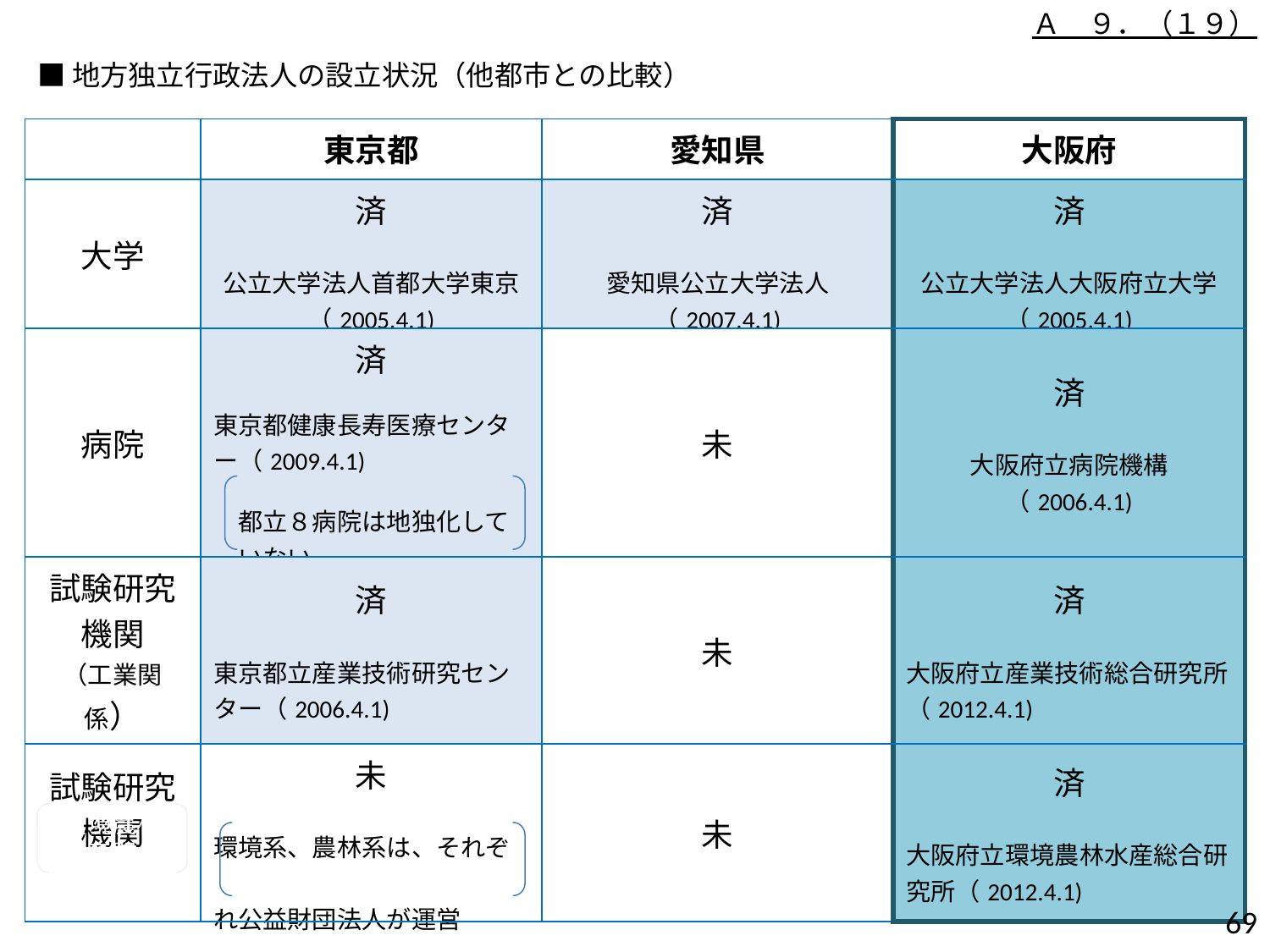

Ａ　９．（１９）
■地方独立行政法人の設立状況（他都市との比較）
|  | 東京都 | 愛知県 | 大阪府 |
| --- | --- | --- | --- |
| 大学 | 済 公立大学法人首都大学東京（2005.4.1) | 済 愛知県公立大学法人 （2007.4.1) | 済 公立大学法人大阪府立大学 （2005.4.1) |
| 病院 | 済 東京都健康長寿医療センタ ー（2009.4.1) 　都立８病院は地独化して 　いない | 未 | 済 大阪府立病院機構 （2006.4.1) |
| 試験研究機関 （工業関係） | 済 東京都立産業技術研究センター（2006.4.1) | 未 | 済 大阪府立産業技術総合研究所（2012.4.1) |
| 試験研究機関 | 未 環境系、農林系は、それぞ　 れ公益財団法人が運営 | 未 | 済 大阪府立環境農林水産総合研究所（2012.4.1) |

環境農林水産関係

69